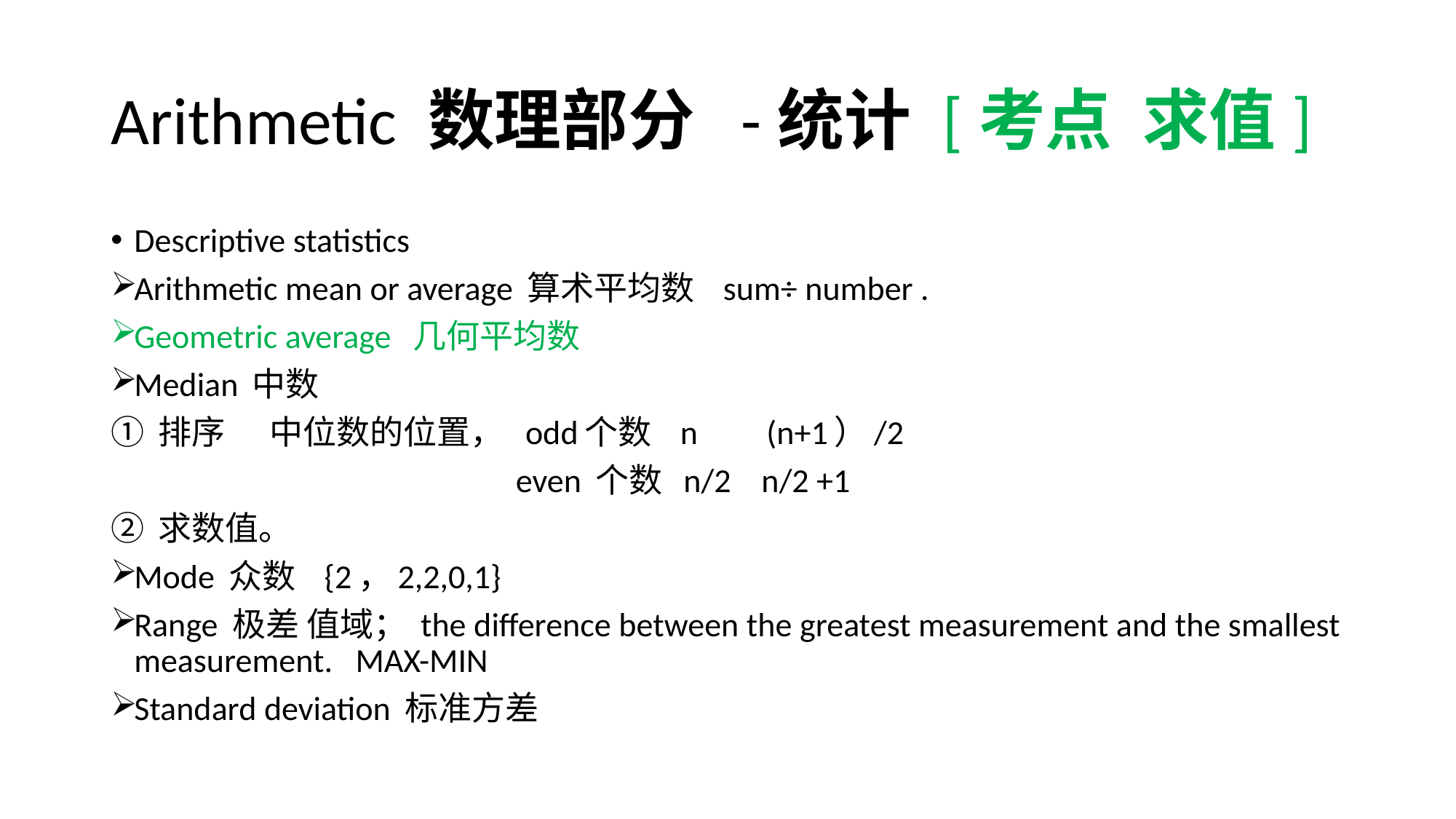

# Arithmetic 数理部分  -统计 [考点  求值]
Descriptive statistics
Arithmetic mean or average 算术平均数   sum÷ number .
Geometric average  几何平均数
Median 中数
① 排序      中位数的位置，  odd个数   n         (n+1）/2
                                                     even 个数  n/2    n/2 +1
② 求数值。
Mode 众数   {2，2,2,0,1}
Range 极差 值域； the difference between the greatest measurement and the smallest measurement.   MAX-MIN
Standard deviation 标准方差